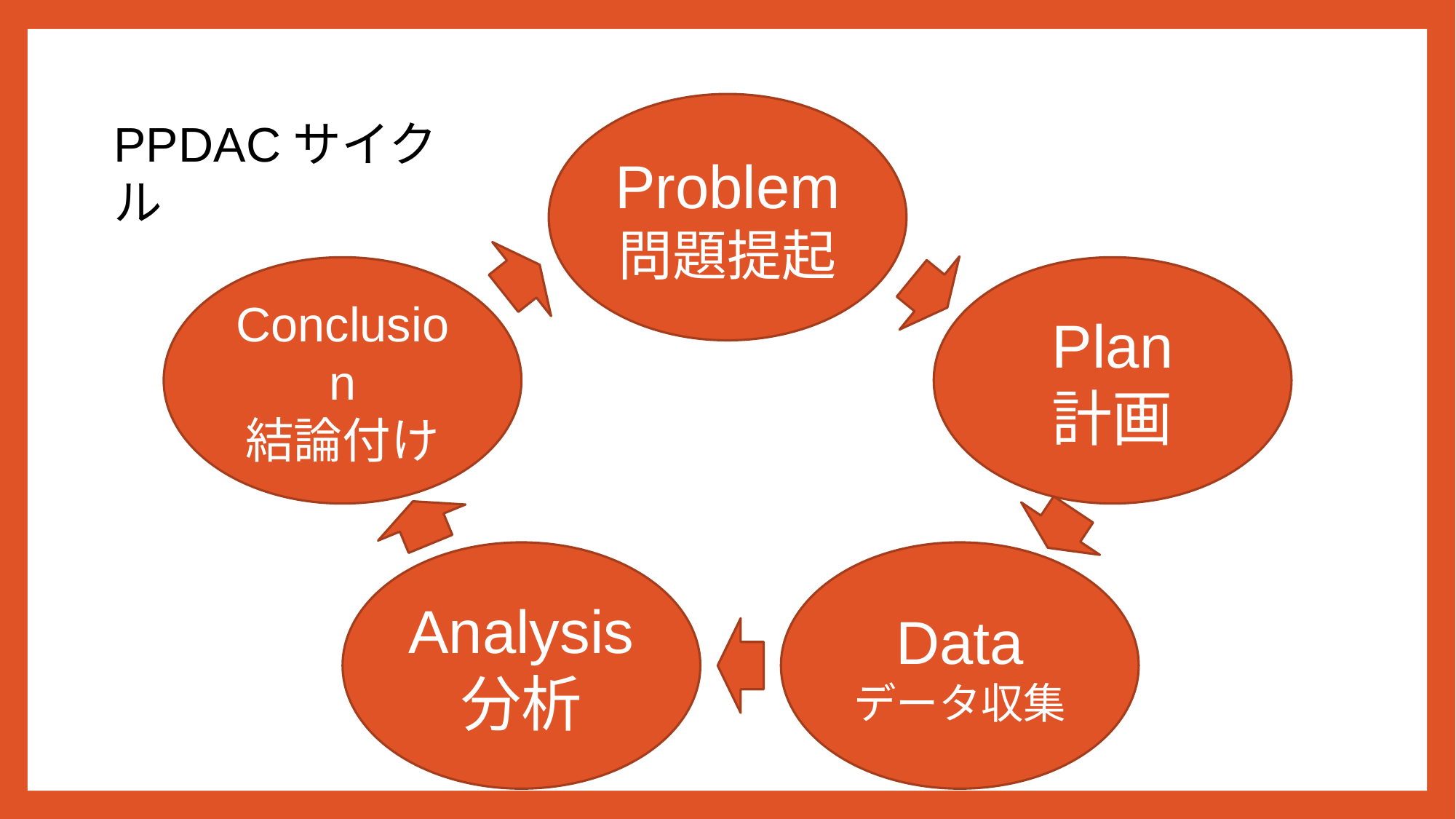

Problem
問題提起
PPDACサイクル

Conclusion
結論付け
Plan
計画

Analysis
分析
Data
データ収集